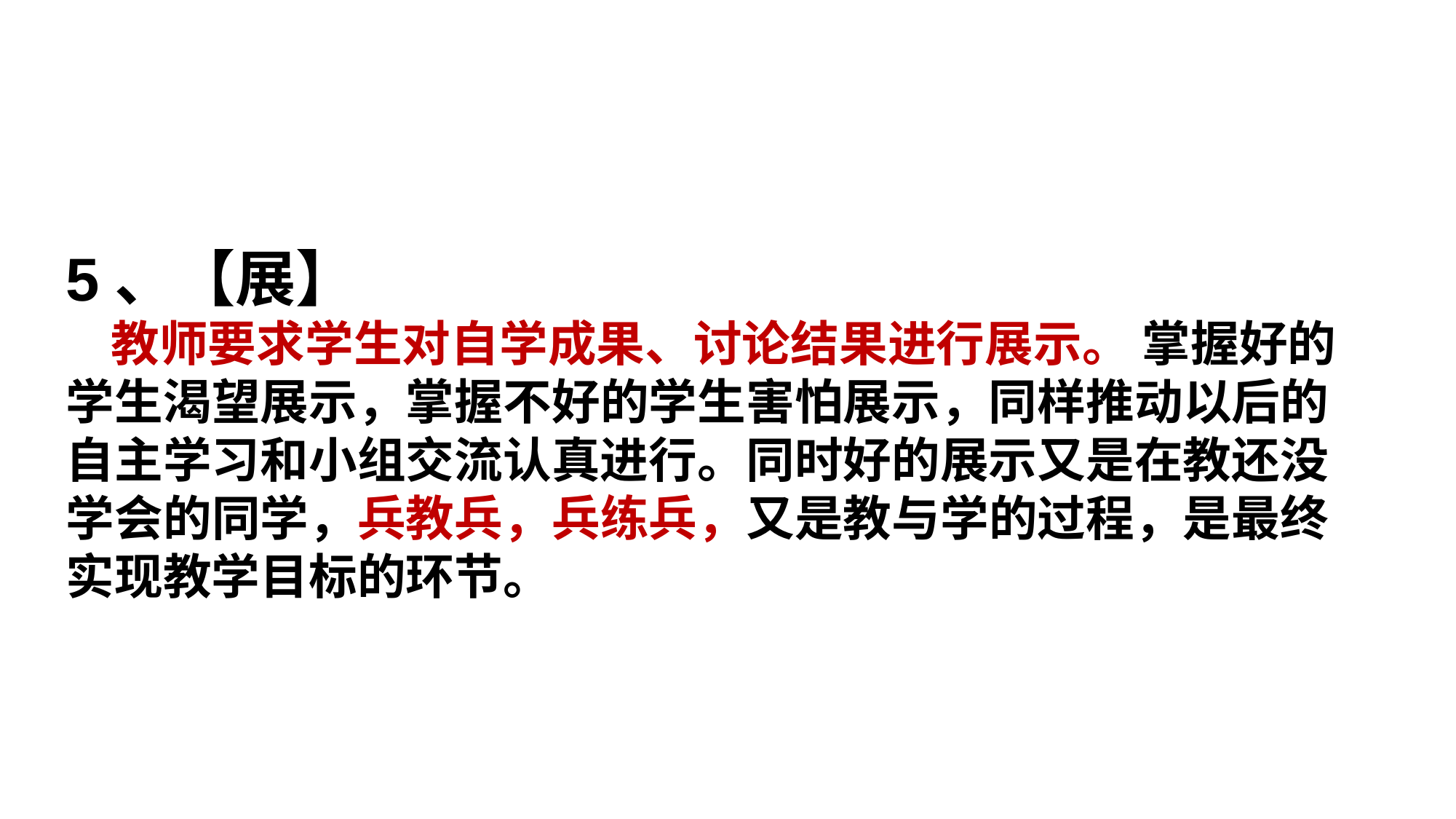

5、【展】
   教师要求学生对自学成果、讨论结果进行展示。 掌握好的学生渴望展示，掌握不好的学生害怕展示，同样推动以后的自主学习和小组交流认真进行。同时好的展示又是在教还没学会的同学，兵教兵，兵练兵，又是教与学的过程，是最终实现教学目标的环节。